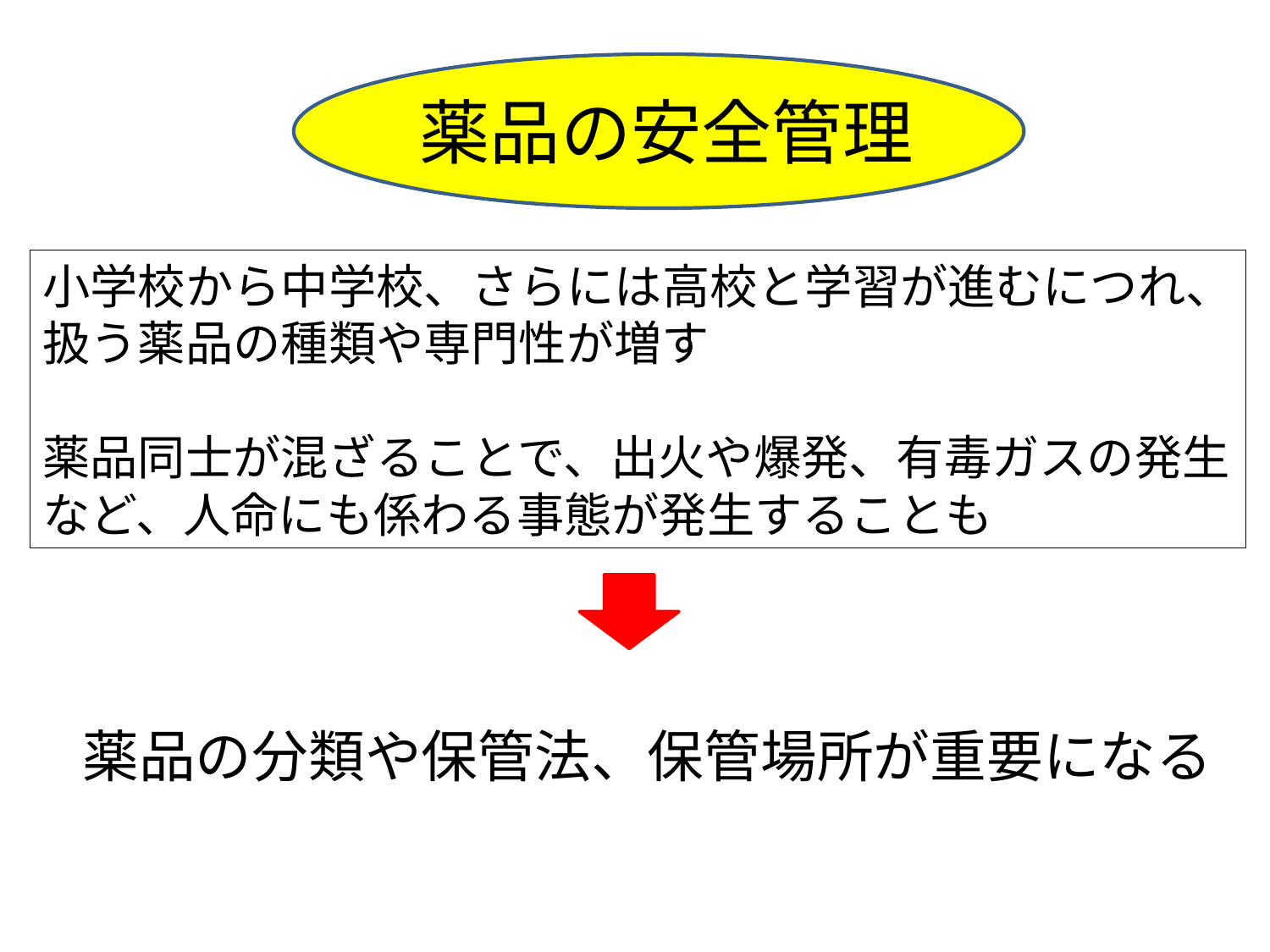

薬品の安全管理
小学校から中学校、さらには高校と学習が進むにつれ、
扱う薬品の種類や専門性が増す

薬品同士が混ざることで、出火や爆発、有毒ガスの発生
など、人命にも係わる事態が発生することも

薬品の分類や保管法、保管場所が重要になる